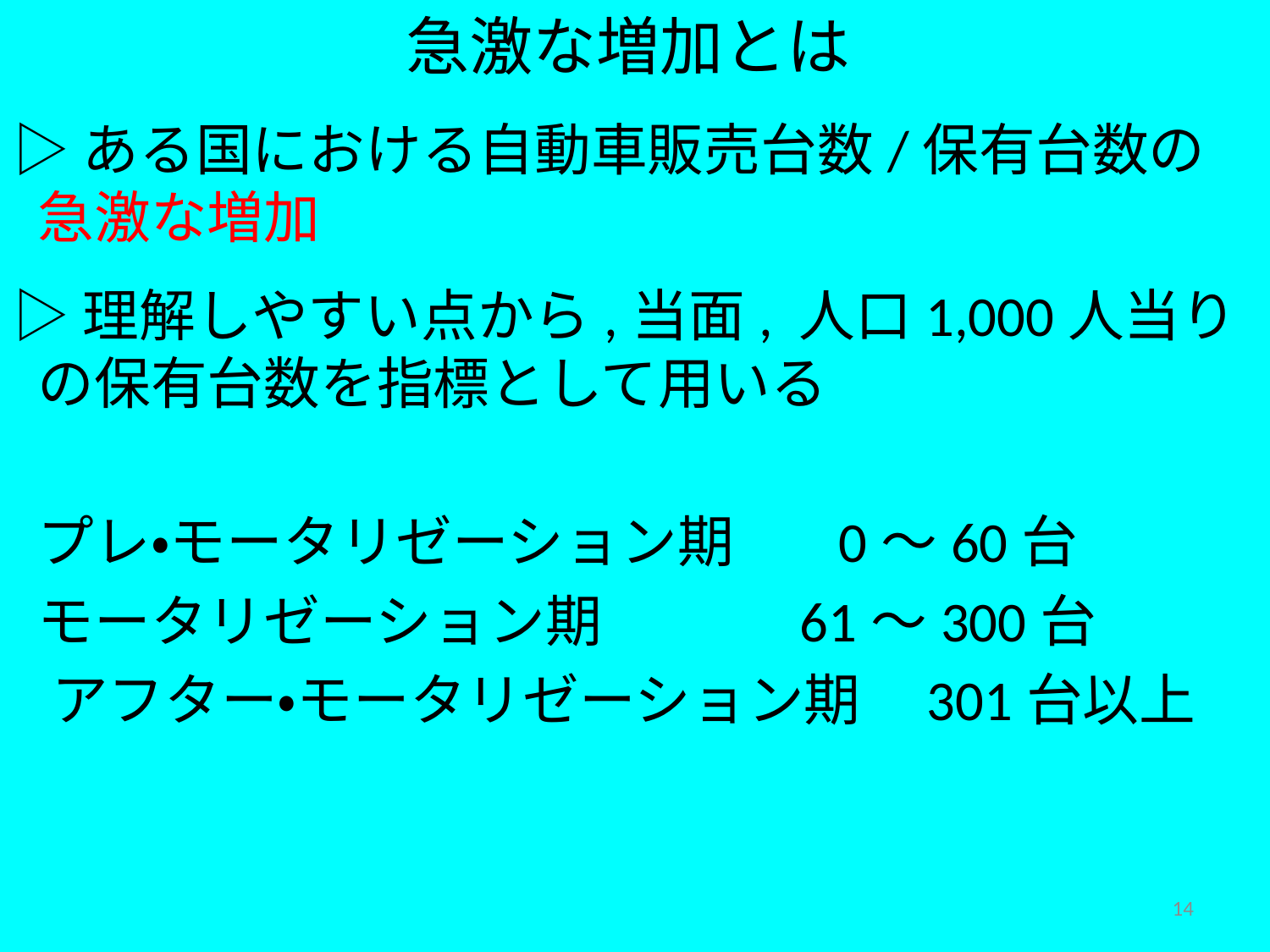

急激な増加とは

▷ある国における自動車販売台数/保有台数の急激な増加

▷理解しやすい点から,当面, 人口1,000人当りの保有台数を指標として用いる

	プレ・モータリゼーション期  	  0～60台
	モータリゼーション期  		61～300台
  アフター・モータリゼーション期	301台以上
14